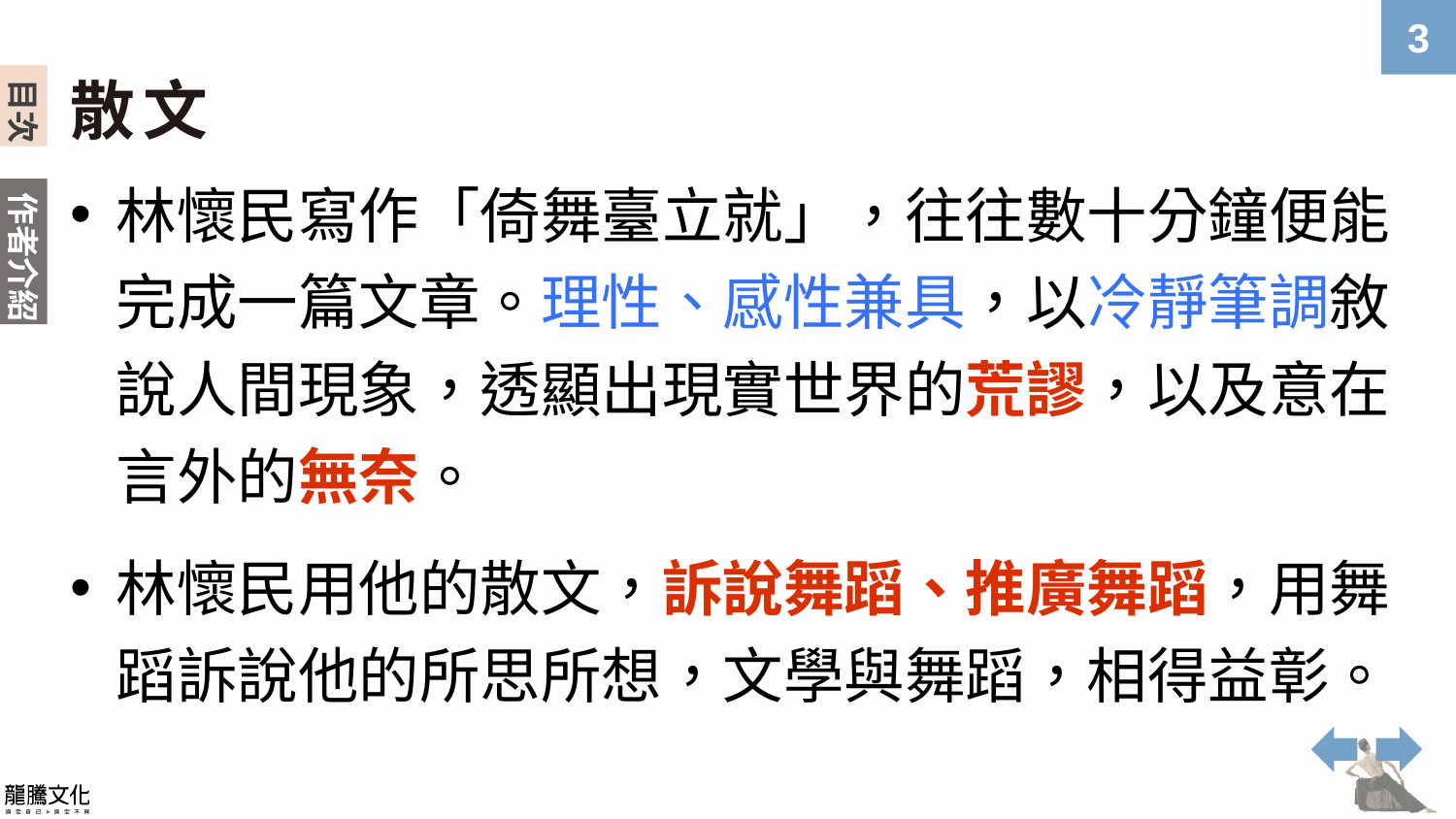

散文
林懷民寫作「倚舞臺立就」，往往數十分鐘便能完成一篇文章。理性、感性兼具，以冷靜筆調敘說人間現象，透顯出現實世界的荒謬，以及意在言外的無奈。
林懷民用他的散文，訴說舞蹈、推廣舞蹈，用舞蹈訴說他的所思所想，文學與舞蹈，相得益彰。